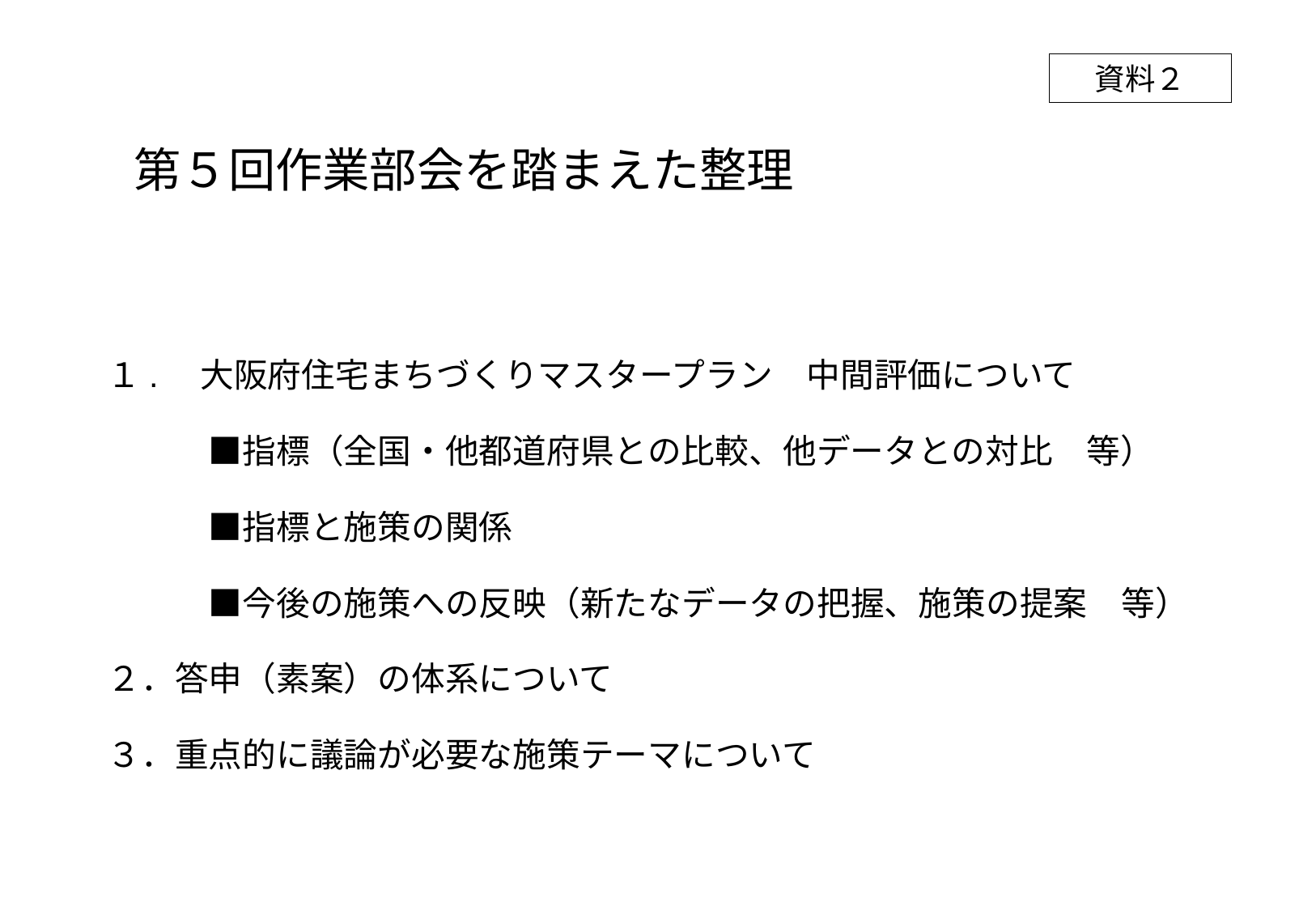

資料２
第５回作業部会を踏まえた整理
１.　大阪府住宅まちづくりマスタープラン　中間評価について
　　　■指標（全国・他都道府県との比較、他データとの対比　等）
　　　■指標と施策の関係
　　　■今後の施策への反映（新たなデータの把握、施策の提案　等）
２．答申（素案）の体系について
３．重点的に議論が必要な施策テーマについて